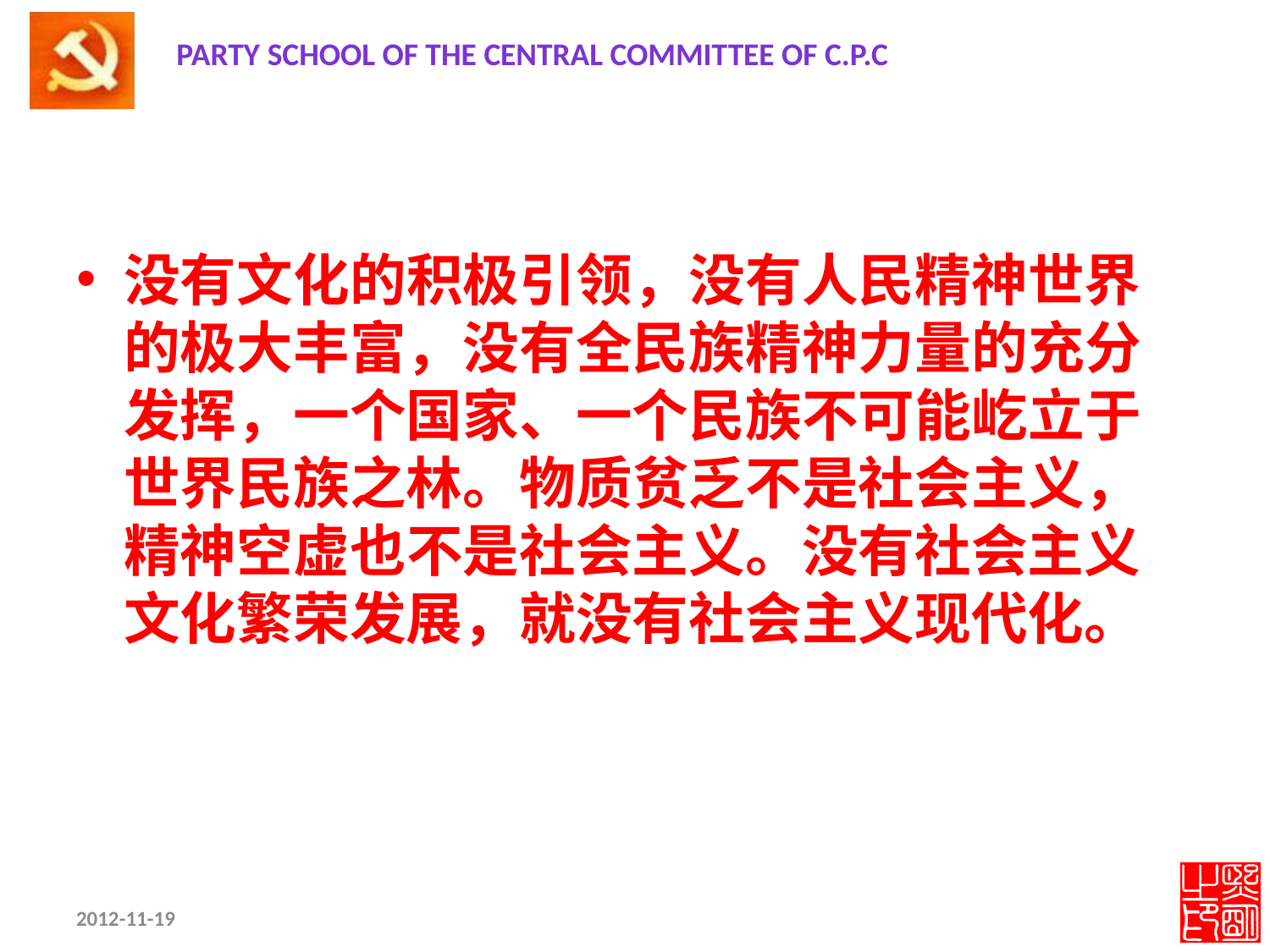

#
没有文化的积极引领，没有人民精神世界的极大丰富，没有全民族精神力量的充分发挥，一个国家、一个民族不可能屹立于世界民族之林。物质贫乏不是社会主义，精神空虚也不是社会主义。没有社会主义文化繁荣发展，就没有社会主义现代化。
2012-11-19